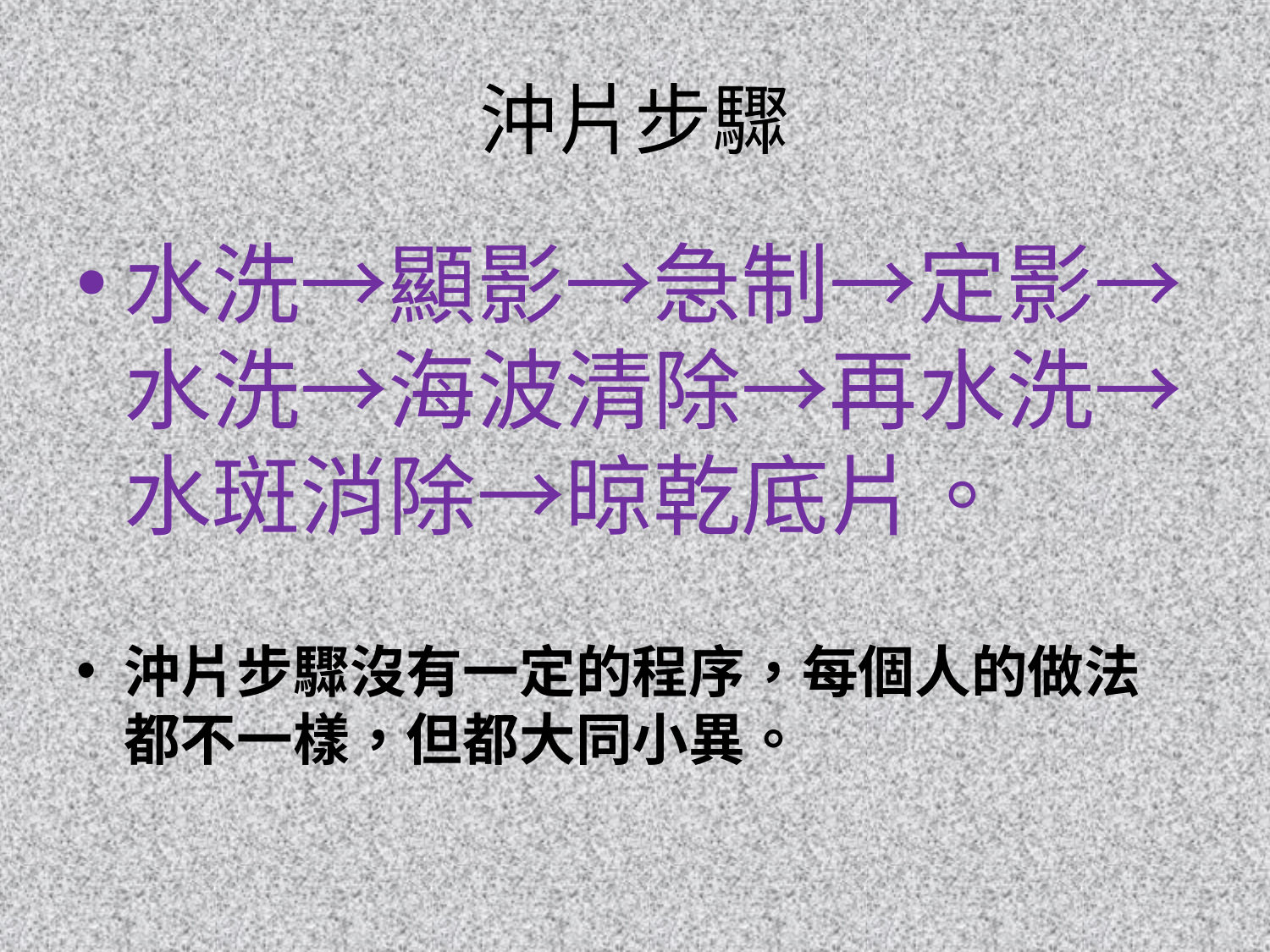

# 沖片步驟
水洗→顯影→急制→定影→水洗→海波清除→再水洗→水斑消除→晾乾底片。

沖片步驟沒有一定的程序，每個人的做法都不一樣，但都大同小異。